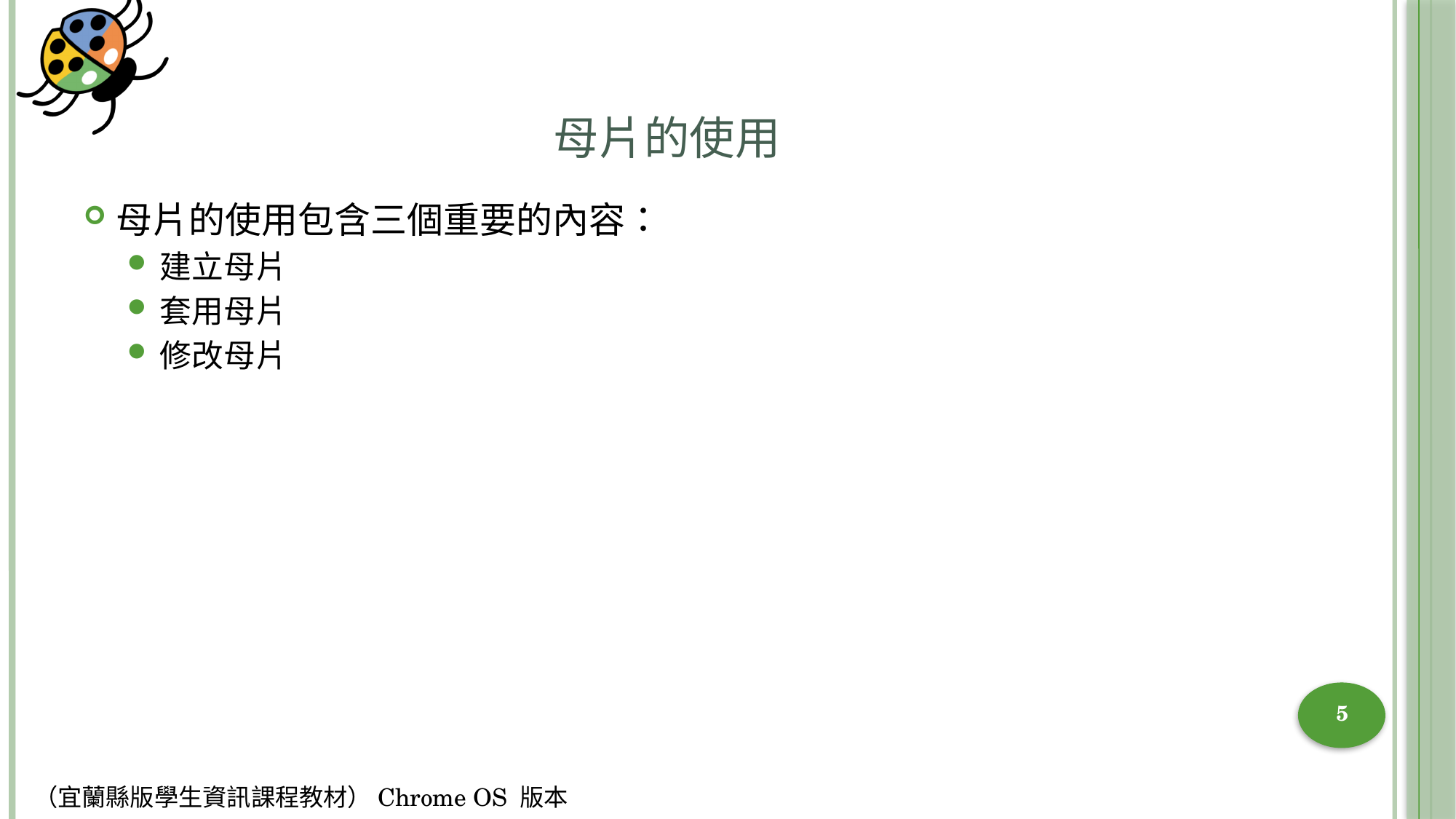

# 母片的使用
母片的使用包含三個重要的內容：
建立母片
套用母片
修改母片
5